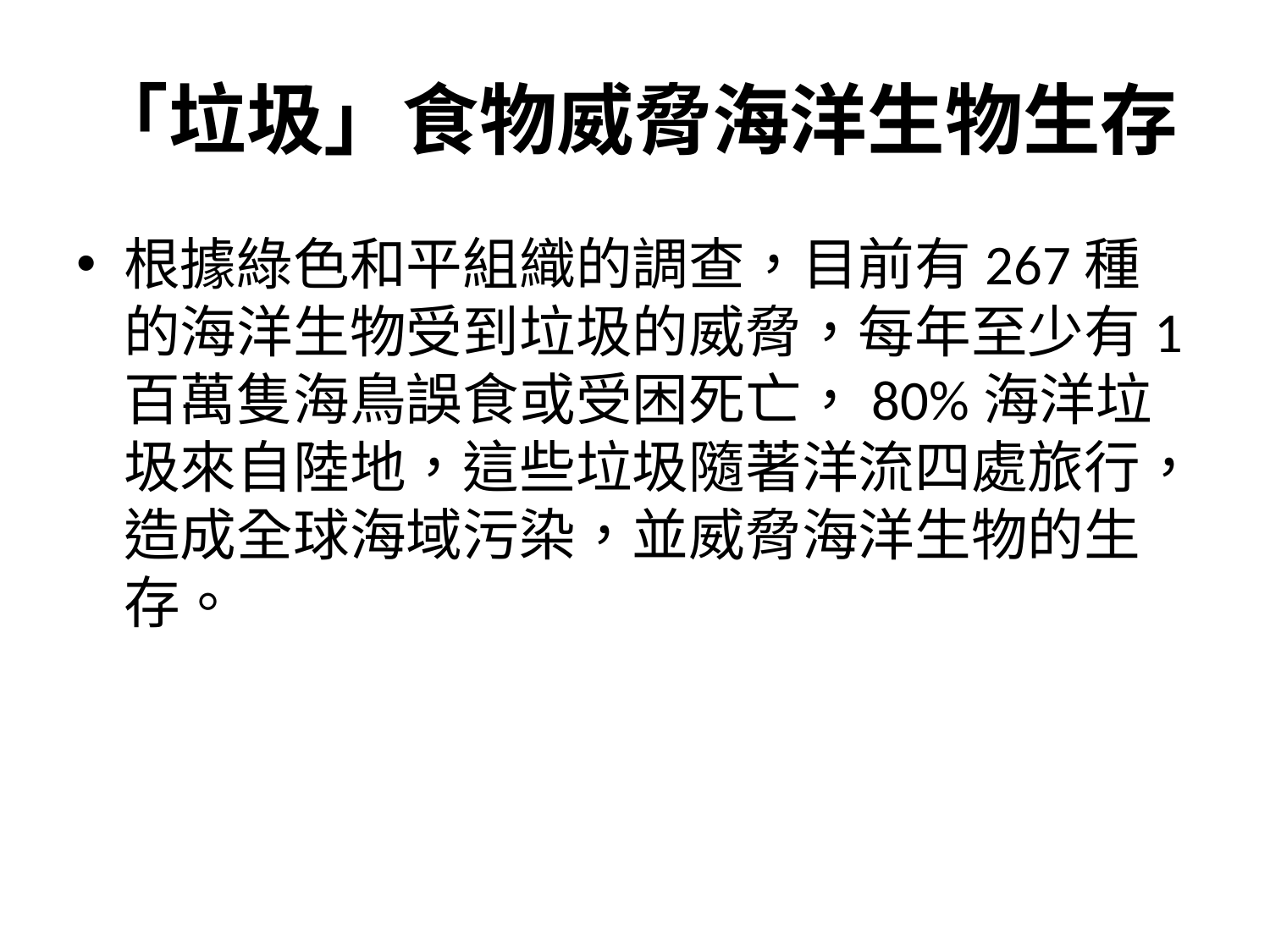

# 「垃圾」食物威脅海洋生物生存
根據綠色和平組織的調查，目前有267種的海洋生物受到垃圾的威脅，每年至少有1百萬隻海鳥誤食或受困死亡，80%海洋垃圾來自陸地，這些垃圾隨著洋流四處旅行，造成全球海域污染，並威脅海洋生物的生存。